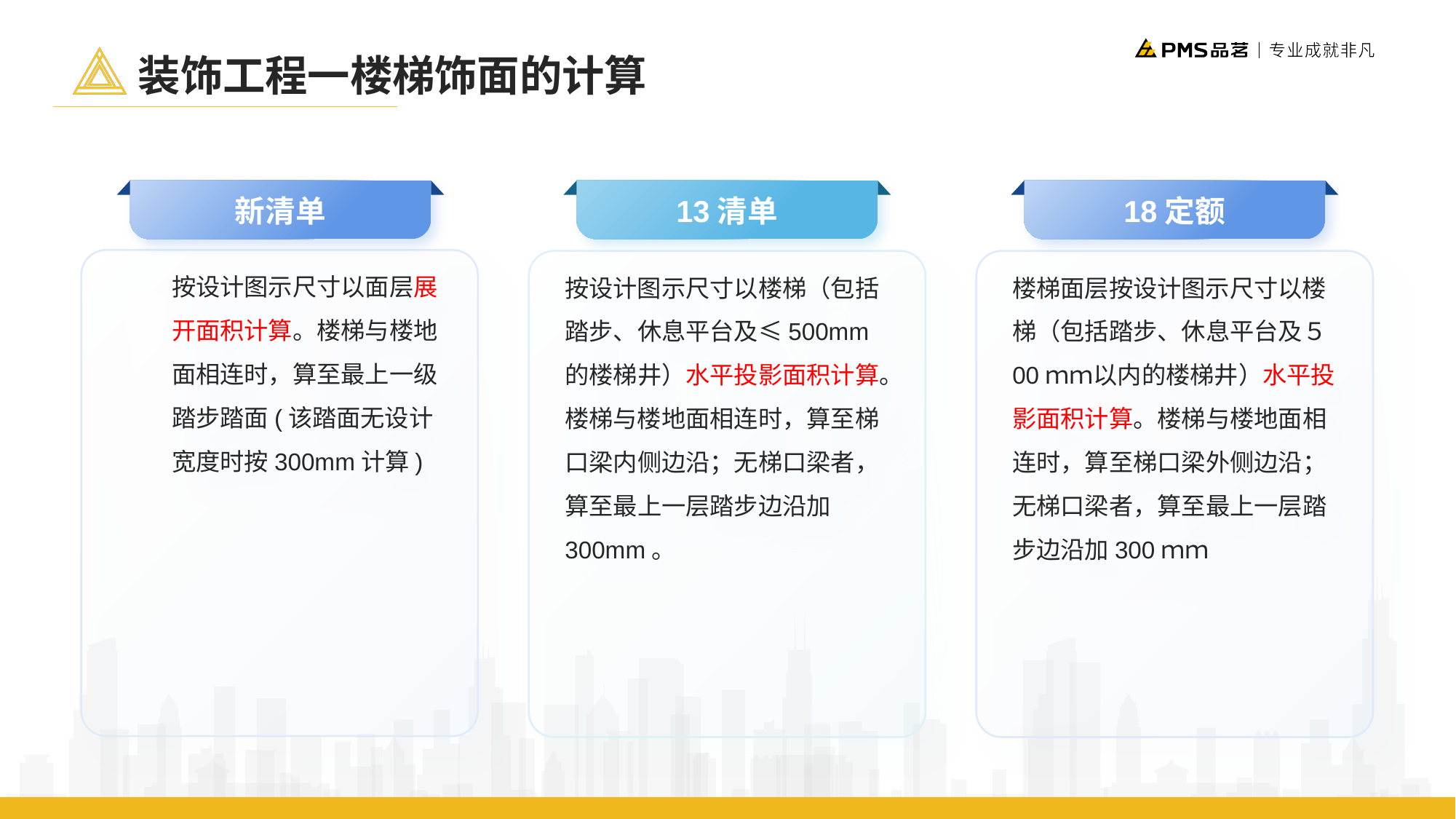

装饰工程一楼梯饰面的计算

新清单

13清单

18定额

按设计图示尺寸以面层展开面积计算。楼梯与楼地面相连时，算至最上一级踏步踏面(该踏面无设计宽度时按300mm计算)
按设计图示尺寸以楼梯（包括踏步、休息平台及≤500mm的楼梯井）水平投影面积计算。楼梯与楼地面相连时，算至梯口梁内侧边沿；无梯口梁者，算至最上一层踏步边沿加300mm。
楼梯面层按设计图示尺寸以楼梯（包括踏步、休息平台及５00ｍｍ以内的楼梯井）水平投影面积计算。楼梯与楼地面相连时，算至梯口梁外侧边沿；无梯口梁者，算至最上一层踏步边沿加300ｍｍ